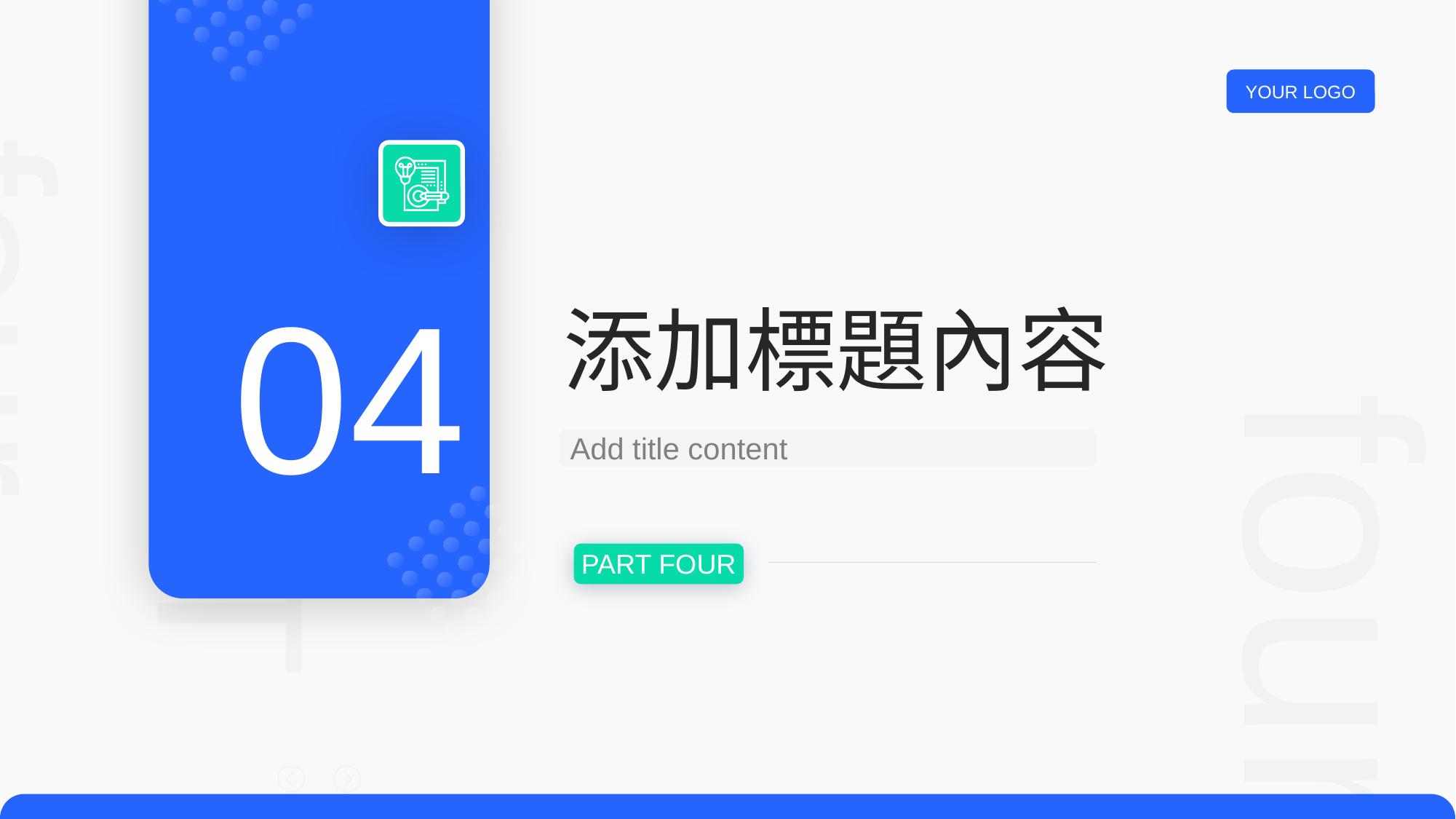

YOUR LOGO

04
添加標題內容
PART four
 four
Add title content

PART FOUR